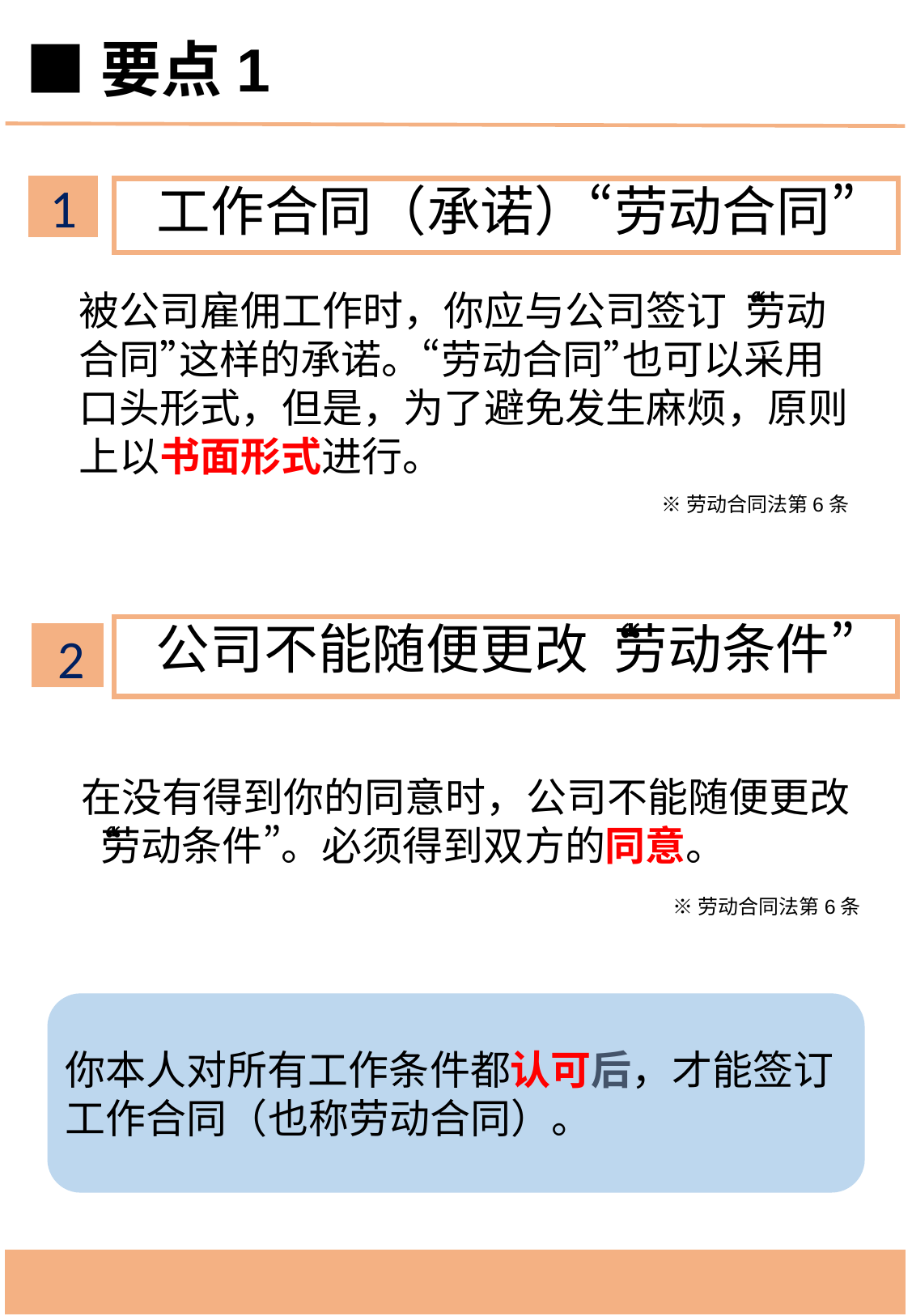

■要点1
1

工作合同（承诺）“劳动合同”

被公司雇佣工作时，你应与公司签订“劳动合同”这样的承诺。“劳动合同”也可以采用口头形式，但是，为了避免发生麻烦，原则上以书面形式进行。
※劳动合同法第6条
公司不能随便更改“劳动条件”

2

在没有得到你的同意时，公司不能随便更改“劳动条件”。必须得到双方的同意。

※劳动合同法第6条
你本人对所有工作条件都认可后，才能签订工作合同（也称劳动合同）。